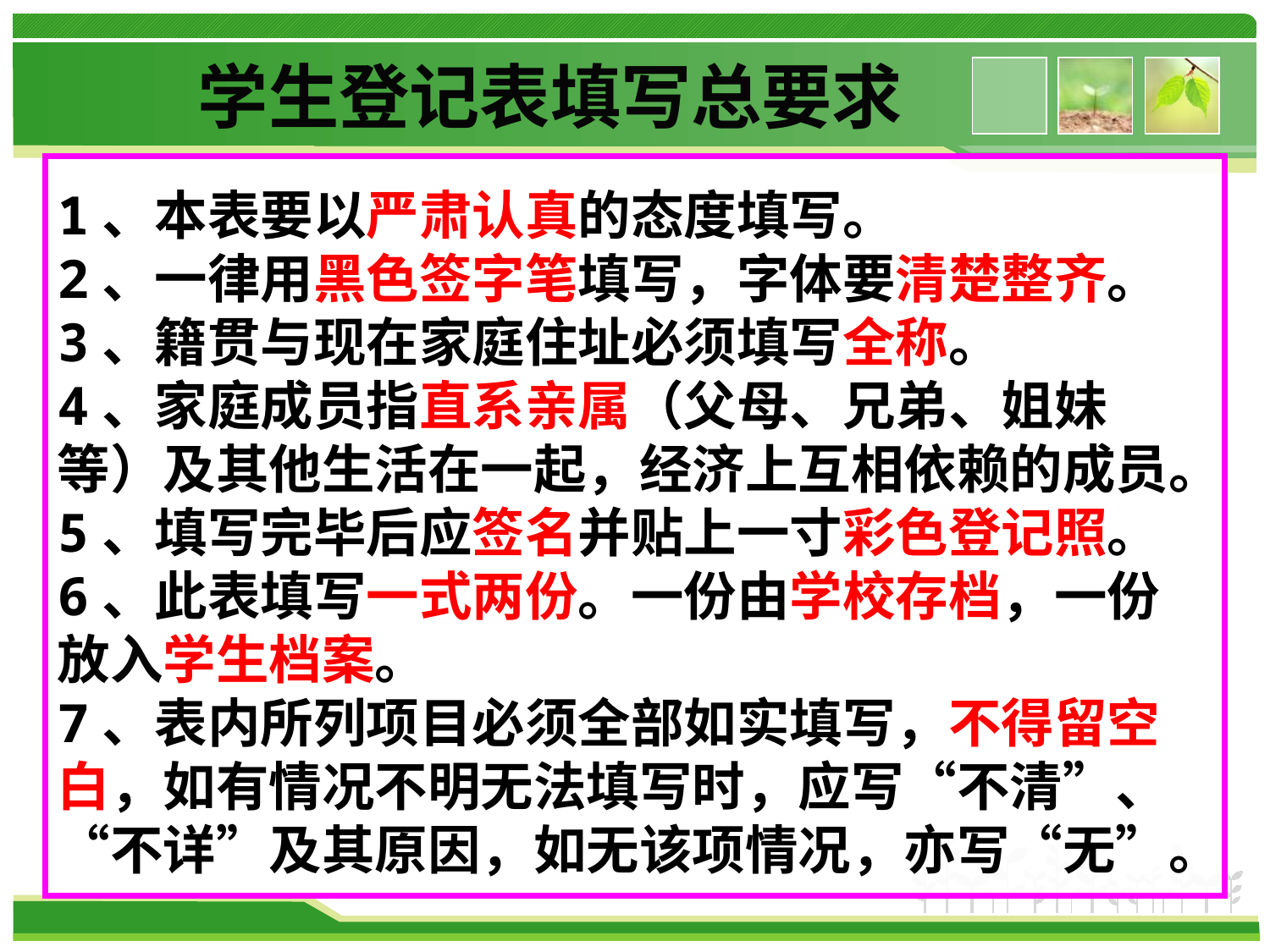

学生登记表填写总要求

1、本表要以严肃认真的态度填写。
2、一律用黑色签字笔填写，字体要清楚整齐。
3、籍贯与现在家庭住址必须填写全称。
4、家庭成员指直系亲属（父母、兄弟、姐妹等）及其他生活在一起，经济上互相依赖的成员。
5、填写完毕后应签名并贴上一寸彩色登记照。
6、此表填写一式两份。一份由学校存档，一份放入学生档案。
7、表内所列项目必须全部如实填写，不得留空白，如有情况不明无法填写时，应写“不清”、“不详”及其原因，如无该项情况，亦写“无”。